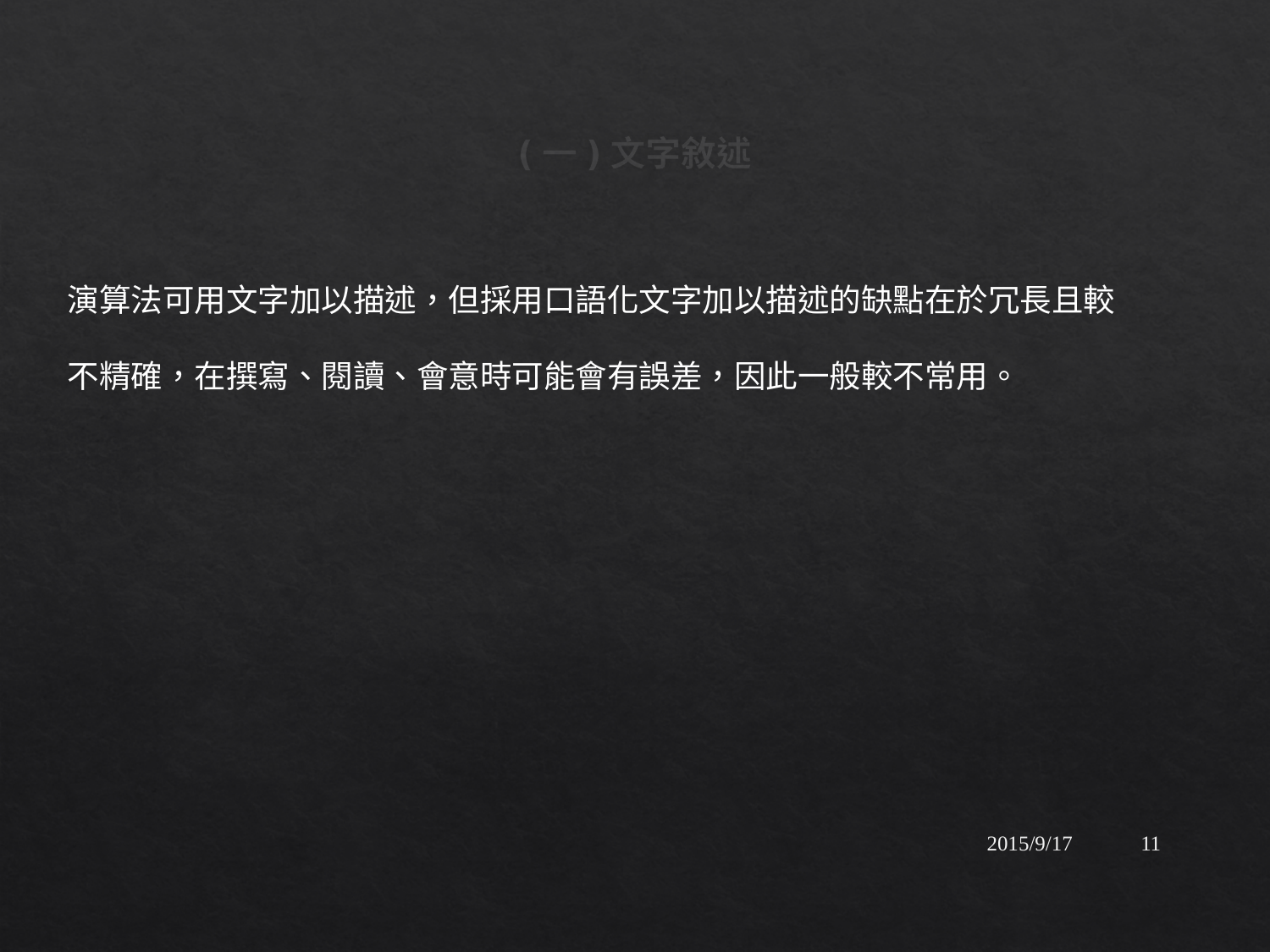

# (一)文字敘述
演算法可用文字加以描述，但採用口語化文字加以描述的缺點在於冗長且較不精確，在撰寫、閱讀、會意時可能會有誤差，因此一般較不常用。
2015/9/17
11